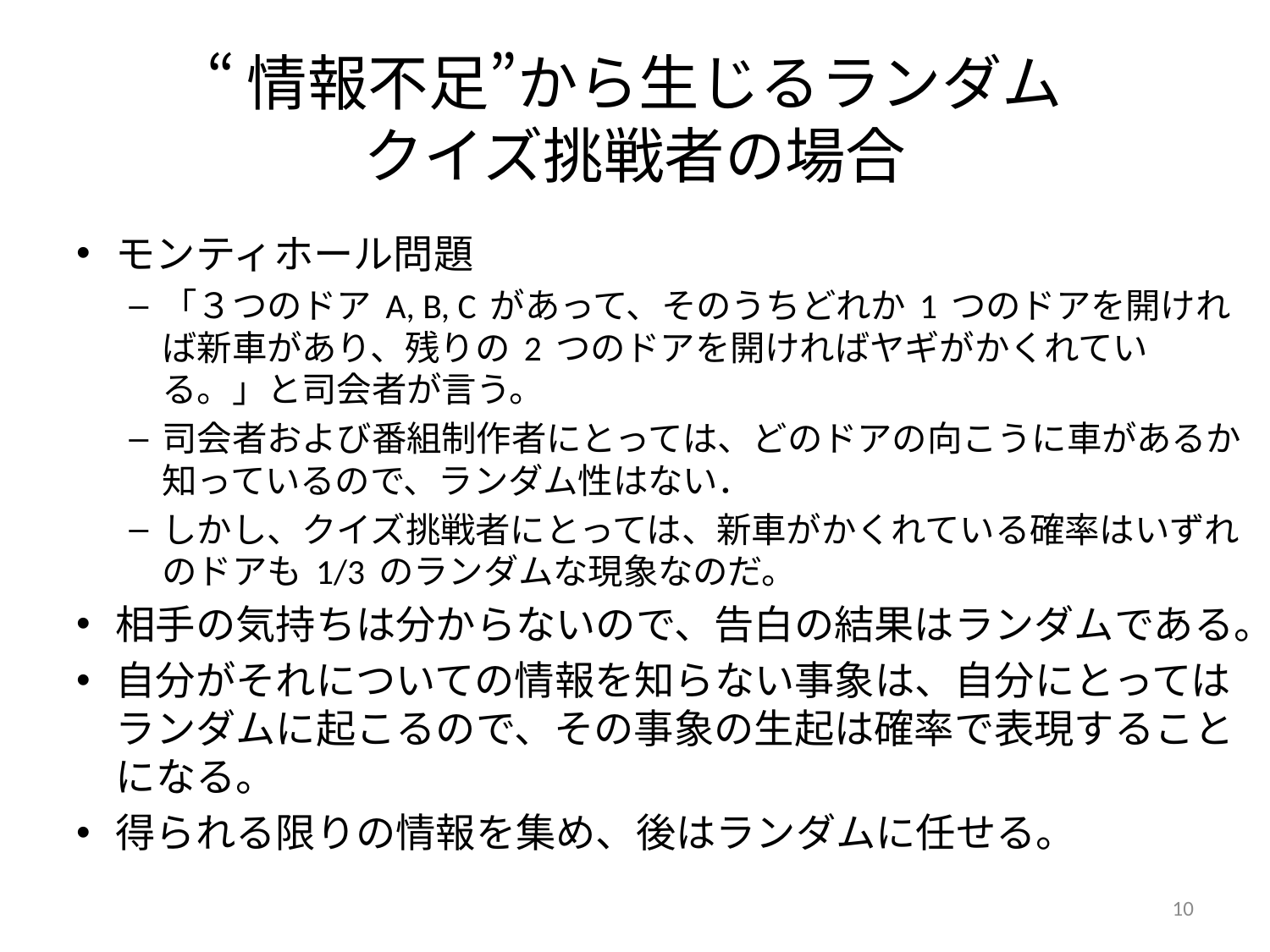

# “情報不足”から生じるランダム クイズ挑戦者の場合
モンティホール問題
「３つのドア A, B, C があって、そのうちどれか 1 つのドアを開ければ新車があり、残りの 2 つのドアを開ければヤギがかくれている。」と司会者が言う。
司会者および番組制作者にとっては、どのドアの向こうに車があるか知っているので、ランダム性はない．
しかし、クイズ挑戦者にとっては、新車がかくれている確率はいずれのドアも 1/3 のランダムな現象なのだ。
相手の気持ちは分からないので、告白の結果はランダムである。
自分がそれについての情報を知らない事象は、自分にとってはランダムに起こるので、その事象の生起は確率で表現することになる。
得られる限りの情報を集め、後はランダムに任せる。
10